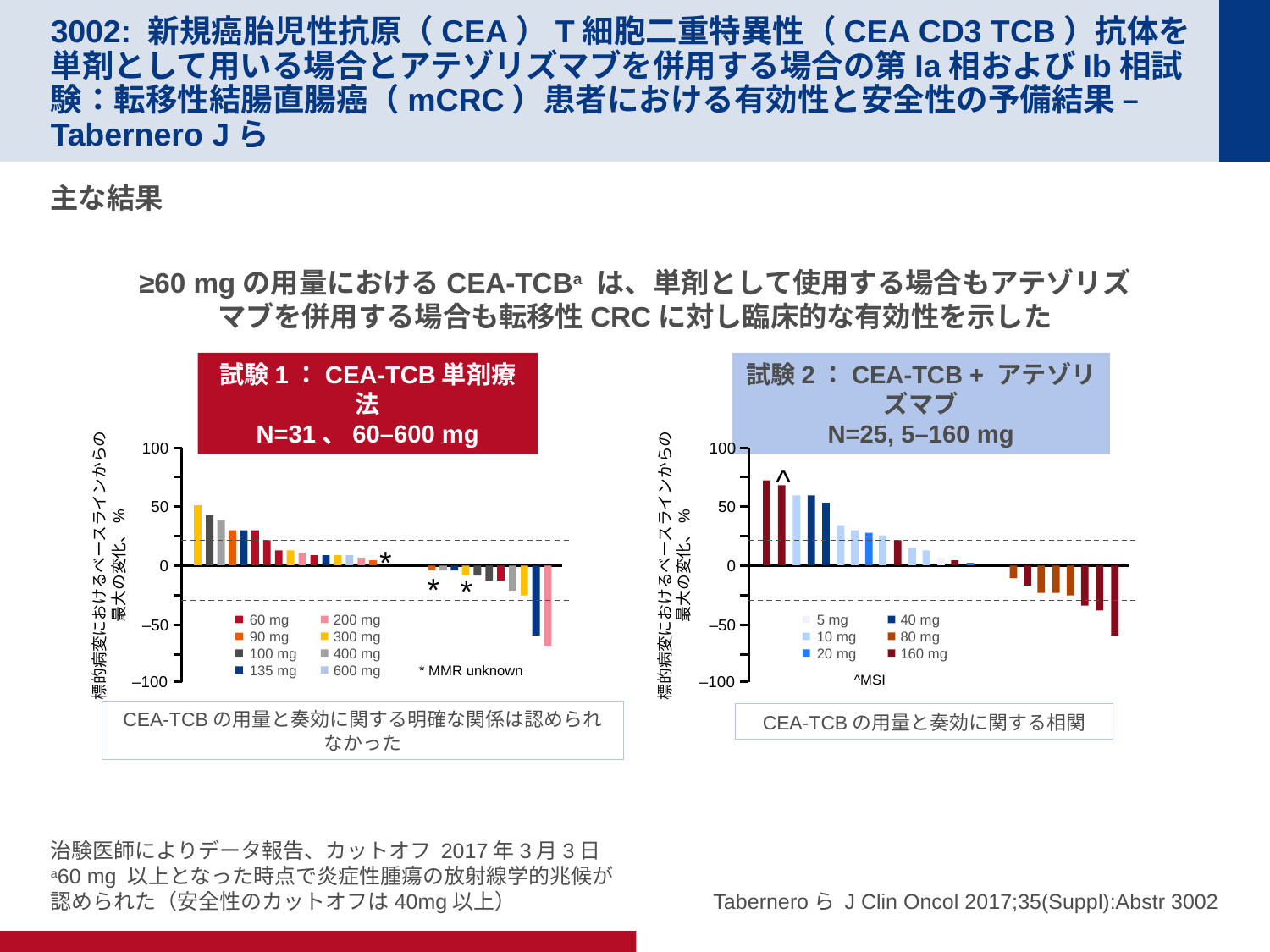

# 3002: 新規癌胎児性抗原（CEA）T細胞二重特異性（CEA CD3 TCB）抗体を単剤として用いる場合とアテゾリズマブを併用する場合の第Ia相およびIb相試験：転移性結腸直腸癌（mCRC）患者における有効性と安全性の予備結果 – Tabernero Jら
主な結果
≥60 mgの用量におけるCEA-TCBa は、単剤として使用する場合もアテゾリズマブを併用する場合も転移性CRCに対し臨床的な有効性を示した
試験1：CEA-TCB単剤療法
N=31、60–600 mg
100
50
標的病変におけるベースラインからの
最大の変化、%
0
–50
–100

*

*
*

60 mg
90 mg
100 mg
135 mg
200 mg
300 mg
400 mg
600 mg

* MMR unknown

CEA-TCBの用量と奏効に関する明確な関係は認められなかった
試験2：CEA-TCB + アテゾリズマブ
N=25, 5–160 mg
100
50
標的病変におけるベースラインからの
最大の変化、%
0
–50
–100

5 mg
10 mg
20 mg
40 mg
80 mg
160 mg

^MSI
CEA-TCBの用量と奏効に関する相関
^
治験医師によりデータ報告、カットオフ 2017年3月3日
a60 mg 以上となった時点で炎症性腫瘍の放射線学的兆候が認められた（安全性のカットオフは40mg以上）
Taberneroら J Clin Oncol 2017;35(Suppl):Abstr 3002